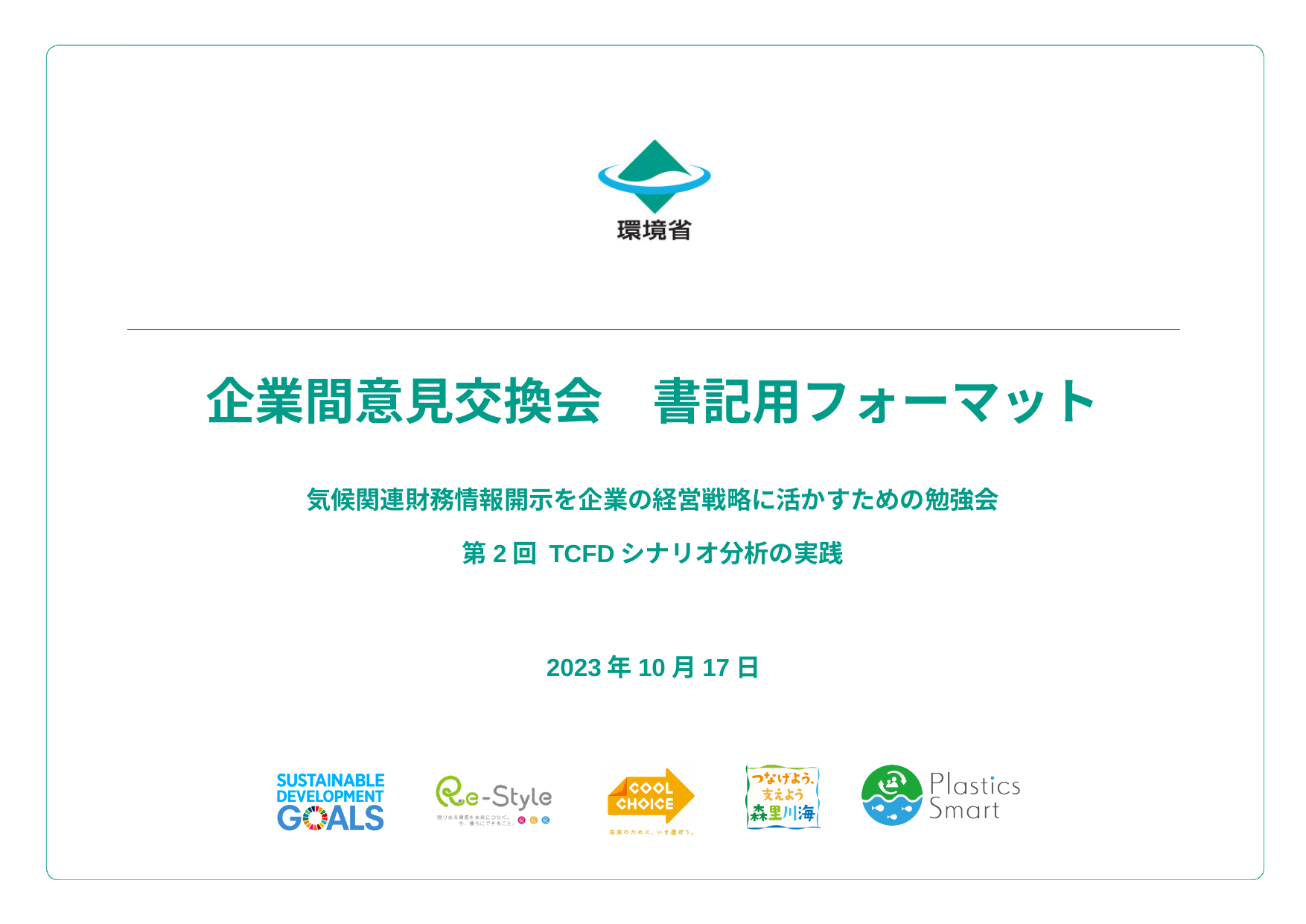

# 企業間意見交換会　書記用フォーマット
気候関連財務情報開示を企業の経営戦略に活かすための勉強会
第2回 TCFDシナリオ分析の実践
2023年10月17日